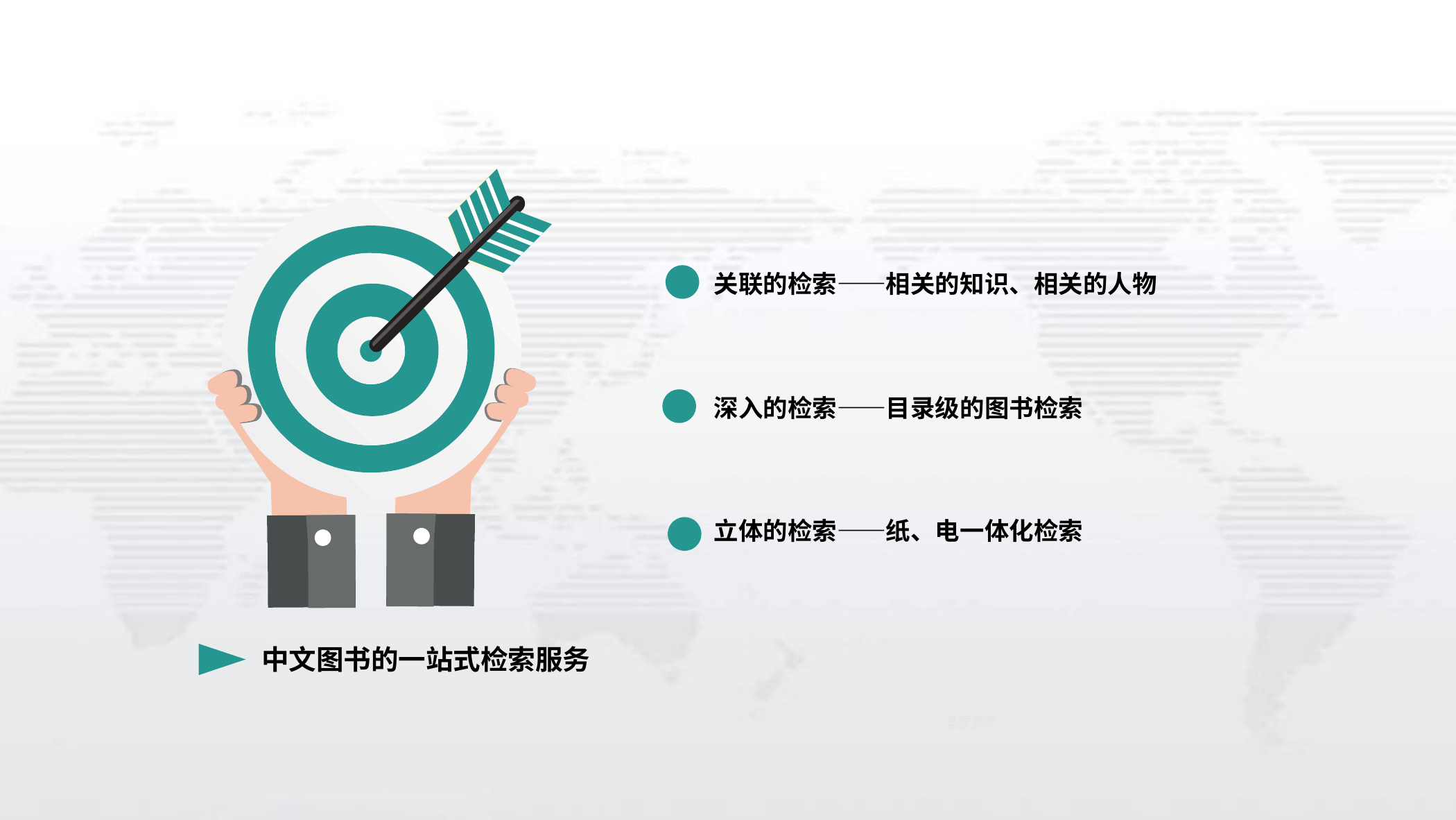

关联的检索——相关的知识、相关的人物

深入的检索——目录级的图书检索

立体的检索——纸、电一体化检索

中文图书的一站式检索服务